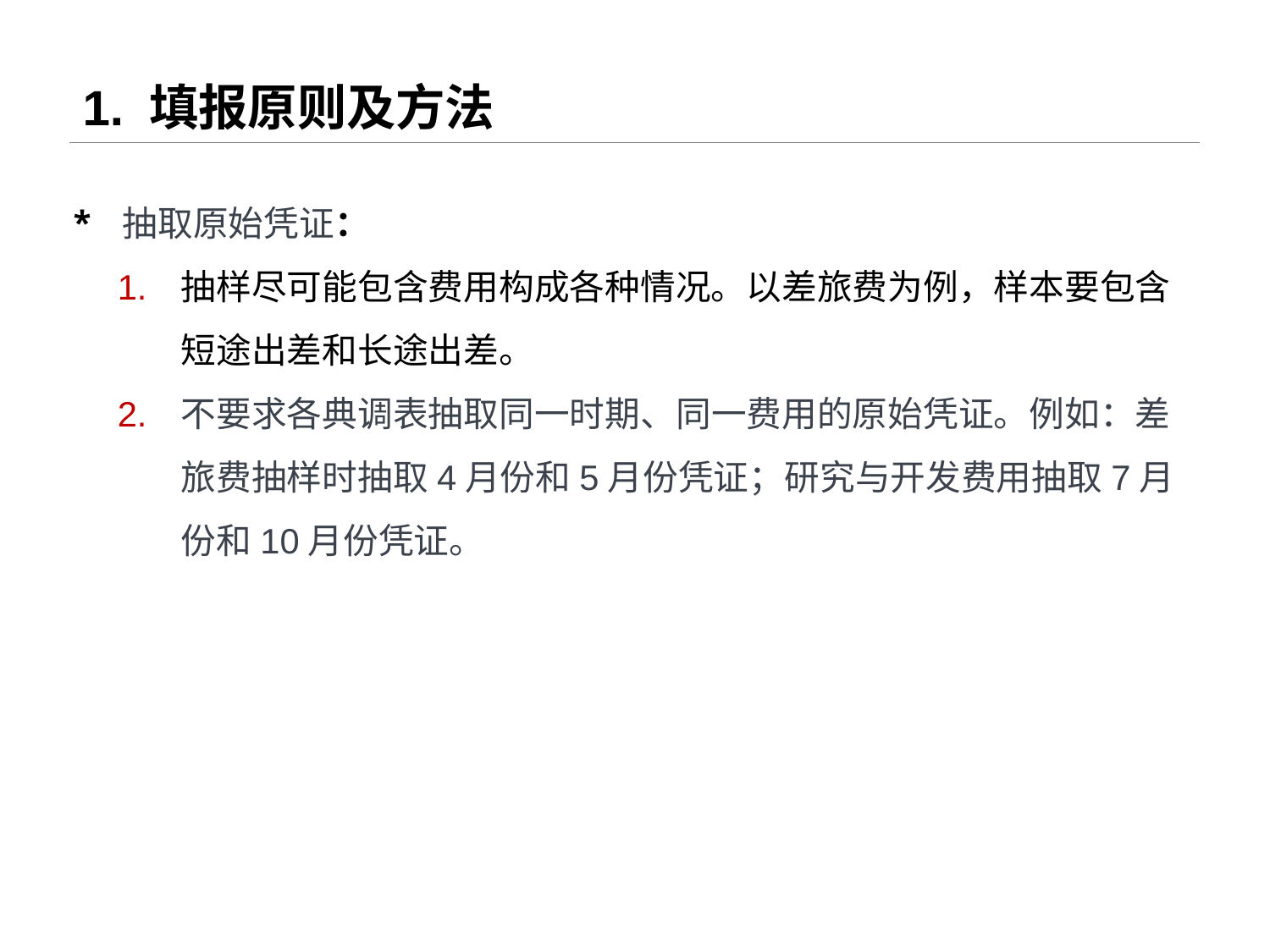

# 1. 填报原则及方法
* 抽取原始凭证：
抽样尽可能包含费用构成各种情况。以差旅费为例，样本要包含短途出差和长途出差。
不要求各典调表抽取同一时期、同一费用的原始凭证。例如：差旅费抽样时抽取4月份和5月份凭证；研究与开发费用抽取7月份和10月份凭证。